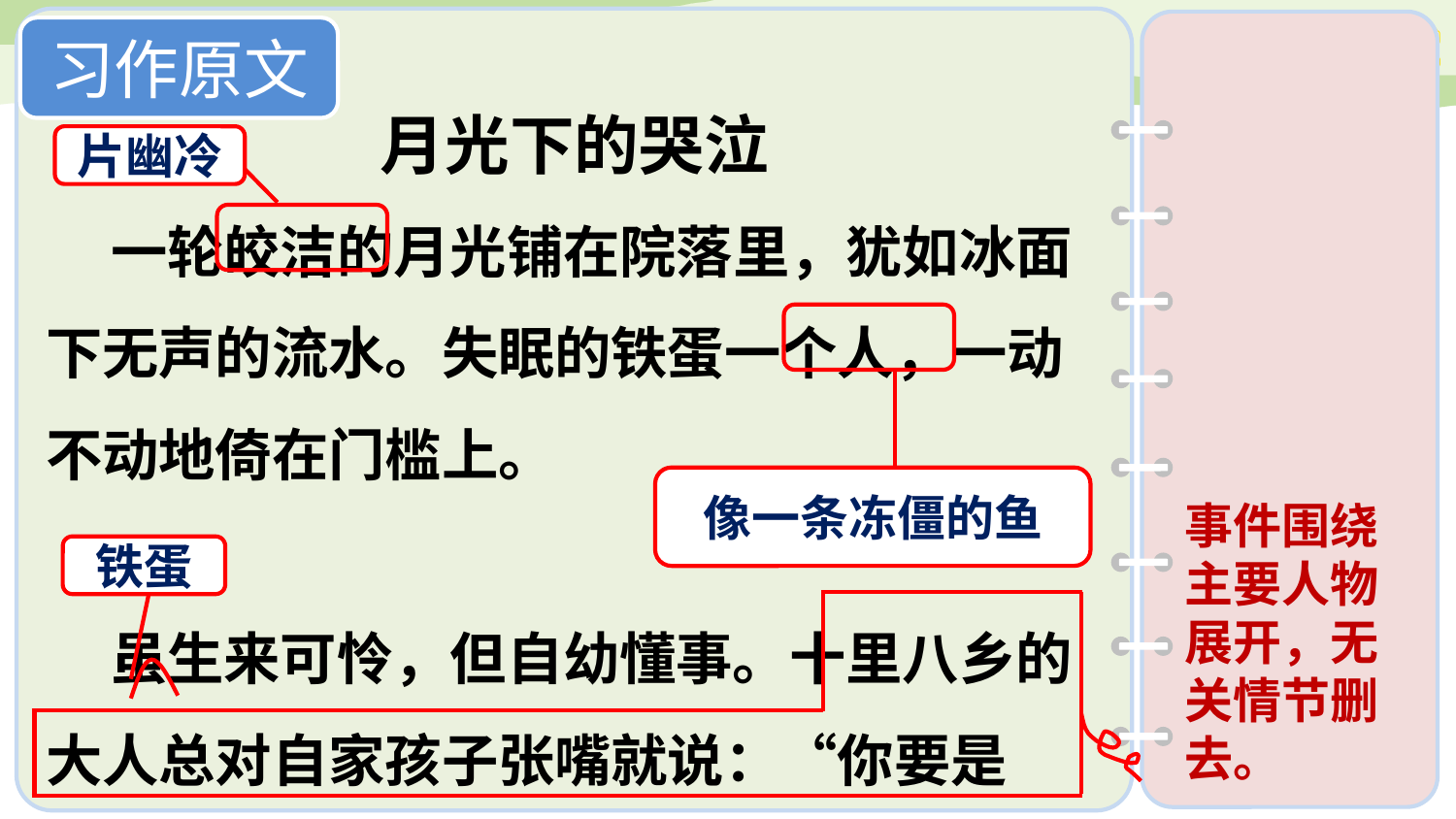

习作原文
月光下的哭泣
    一轮皎洁的月光铺在院落里，犹如冰面下无声的流水。失眠的铁蛋一个人，一动不动地倚在门槛上。

    虽生来可怜，但自幼懂事。十里八乡的大人总对自家孩子张嘴就说：“你要是

片幽冷

像一条冻僵的鱼
事件围绕主要人物展开，无关情节删去。
铁蛋